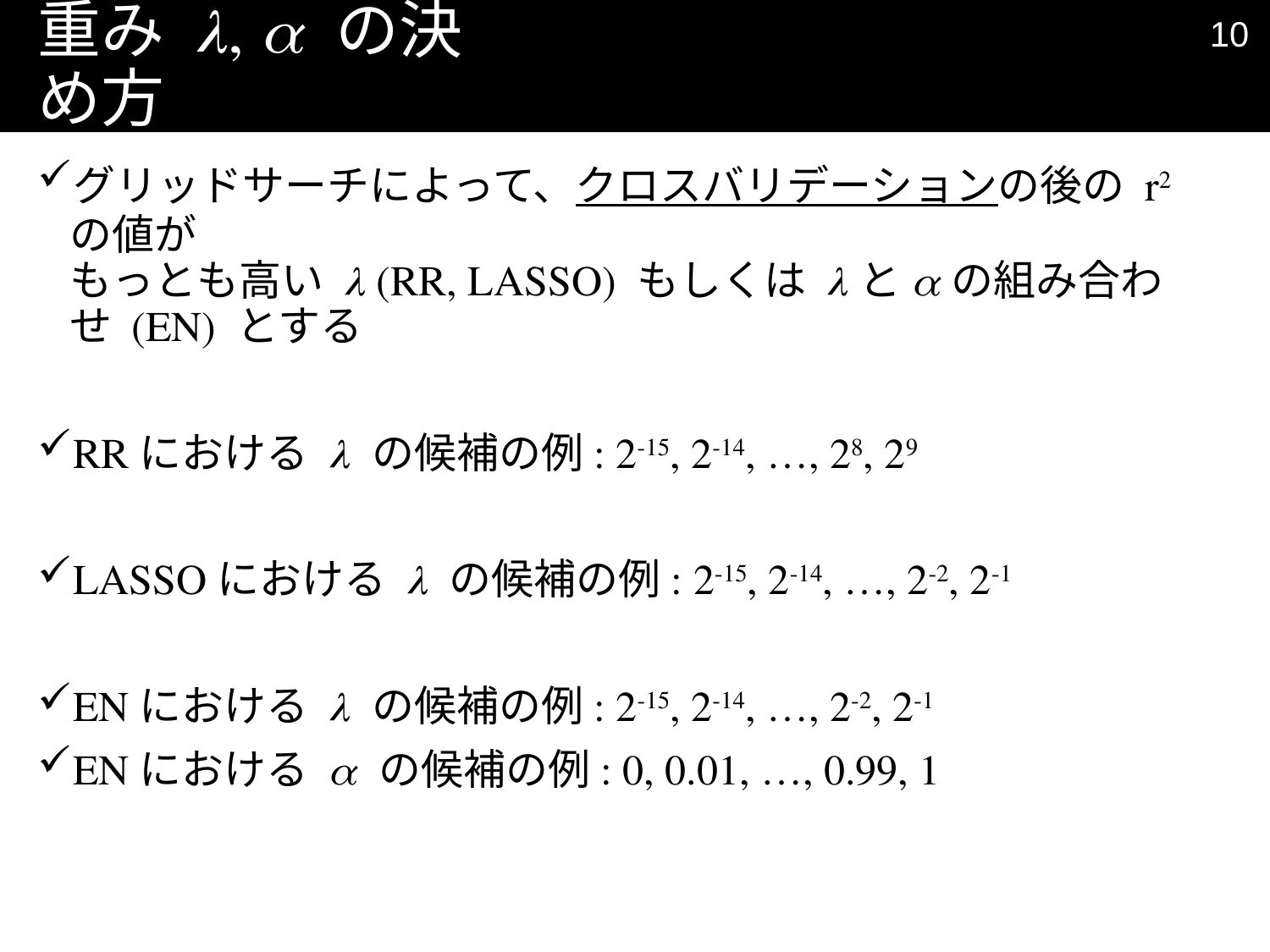

10
# 重み λ, α の決め方
グリッドサーチによって、クロスバリデーションの後の r2 の値が
もっとも高い λ (RR, LASSO) もしくは λとαの組み合わせ (EN) とする

RRにおける λ の候補の例: 2-15, 2-14, …, 28, 29

LASSOにおける λ の候補の例: 2-15, 2-14, …, 2-2, 2-1

ENにおける λ の候補の例: 2-15, 2-14, …, 2-2, 2-1
ENにおける α の候補の例: 0, 0.01, …, 0.99, 1